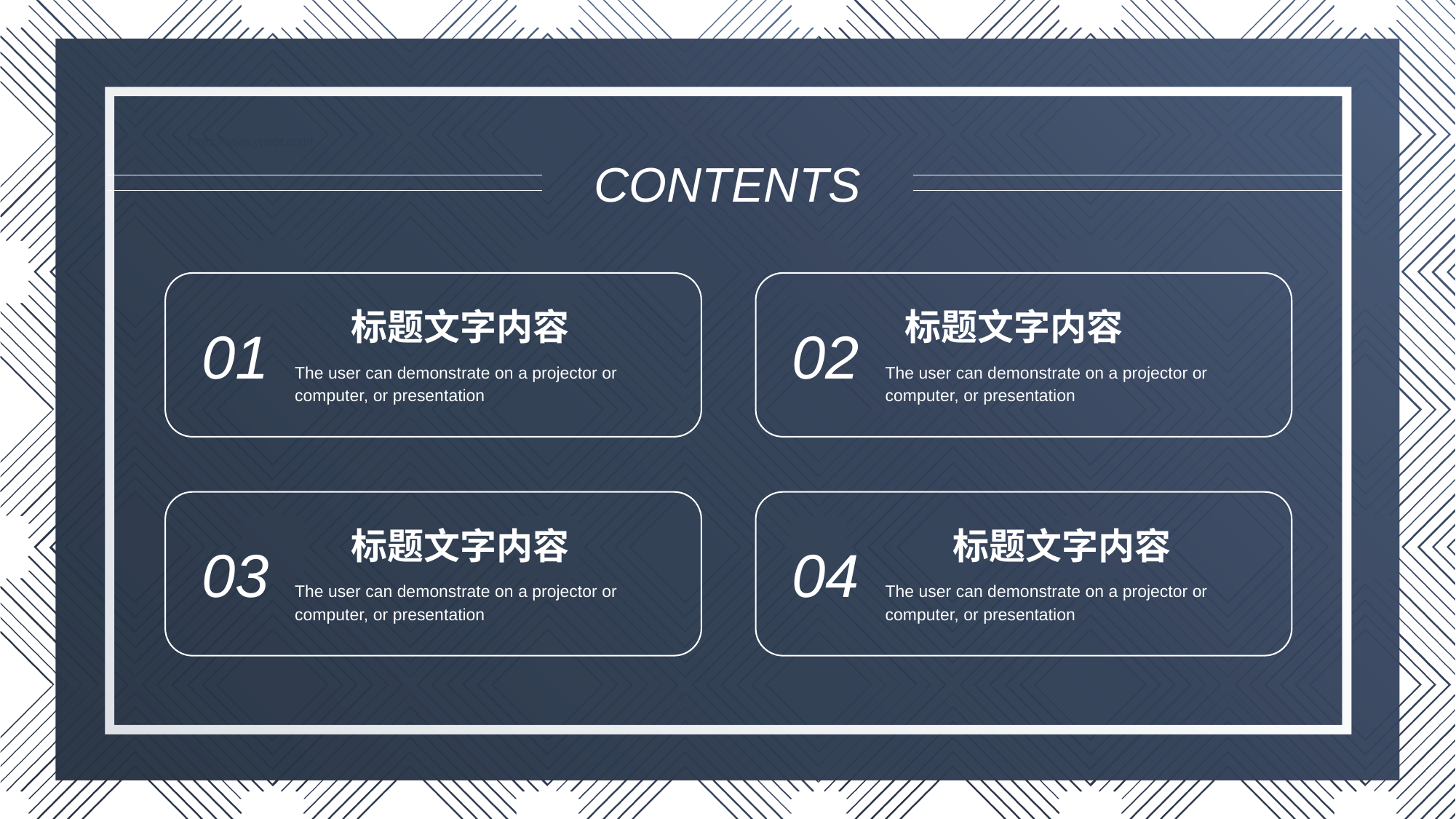

https://www.ypppt.com/
CONTENTS

标题文字内容
The user can demonstrate on a projector or computer, or presentation
01

标题文字内容
The user can demonstrate on a projector or computer, or presentation
02

标题文字内容
The user can demonstrate on a projector or computer, or presentation
03

标题文字内容
The user can demonstrate on a projector or computer, or presentation
04